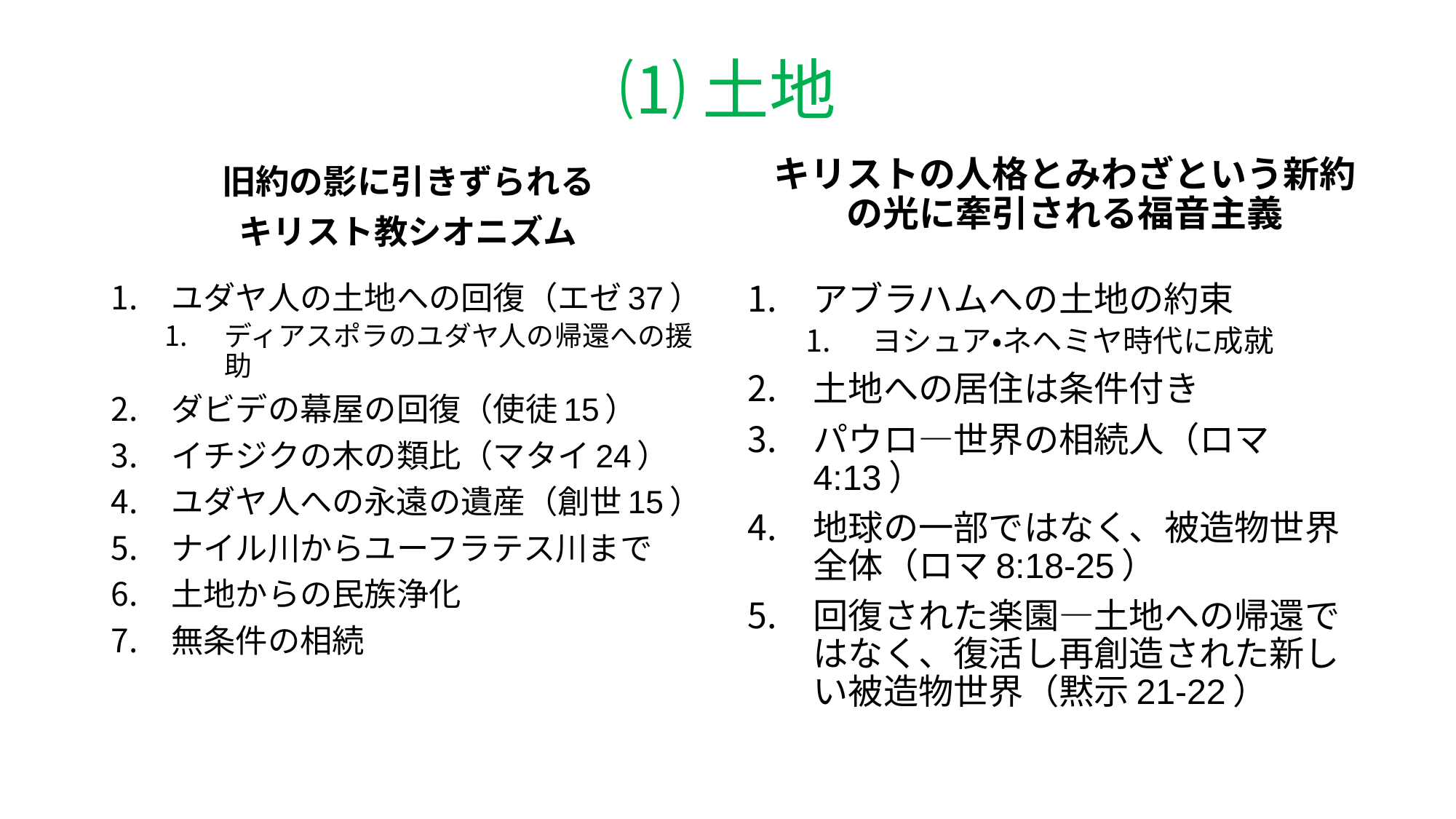

# ⑴土地
キリストの人格とみわざという新約の光に牽引される福音主義
旧約の影に引きずられる
キリスト教シオニズム
ユダヤ人の土地への回復（エゼ37）
ディアスポラのユダヤ人の帰還への援助
ダビデの幕屋の回復（使徒15）
イチジクの木の類比（マタイ24）
ユダヤ人への永遠の遺産（創世15）
ナイル川からユーフラテス川まで
土地からの民族浄化
無条件の相続
アブラハムへの土地の約束
ヨシュア・ネヘミヤ時代に成就
土地への居住は条件付き
パウロ―世界の相続人（ロマ4:13）
地球の一部ではなく、被造物世界全体（ロマ8:18-25）
回復された楽園―土地への帰還ではなく、復活し再創造された新しい被造物世界（黙示21-22）